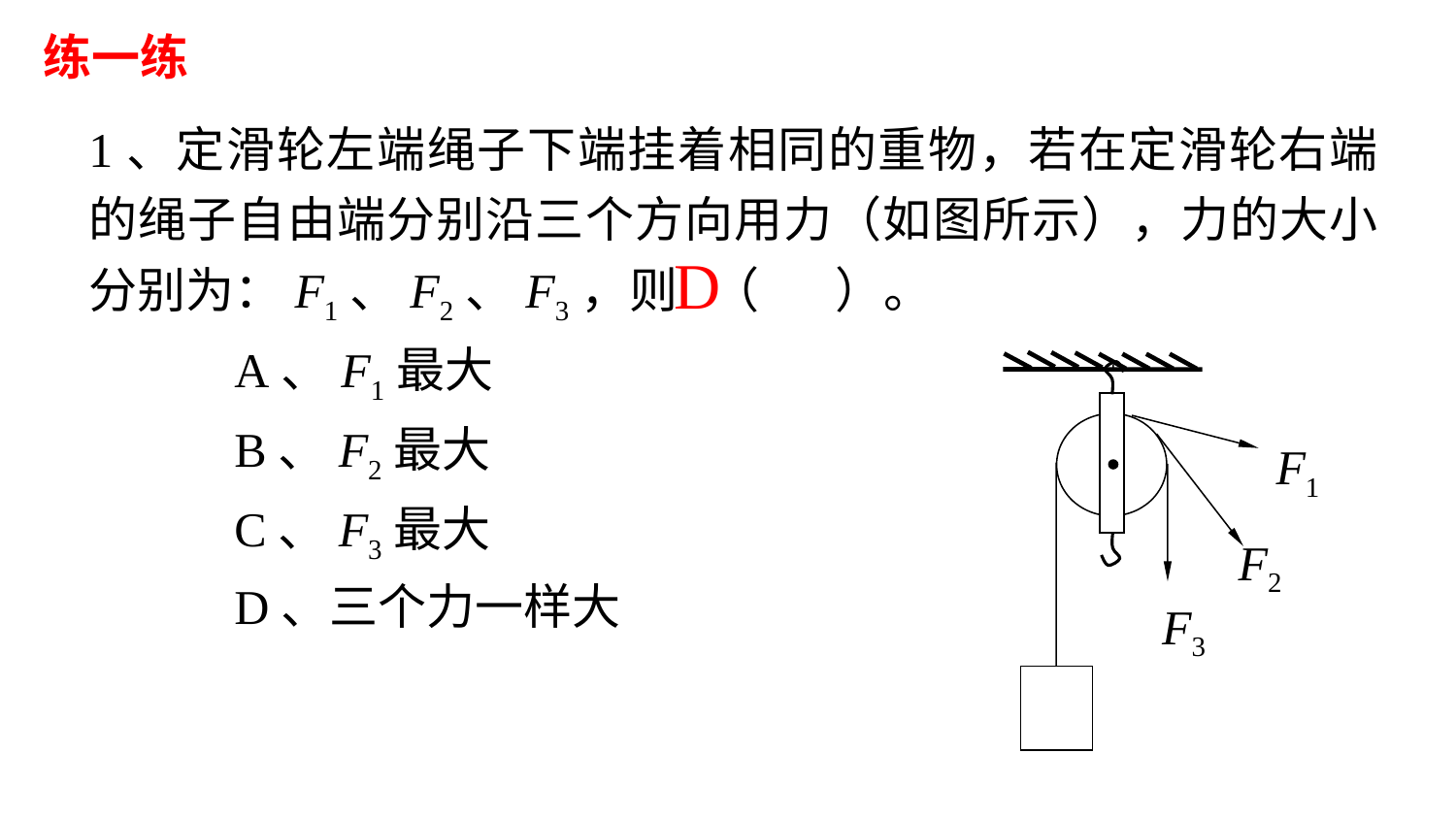

练一练
1、定滑轮左端绳子下端挂着相同的重物，若在定滑轮右端的绳子自由端分别沿三个方向用力（如图所示），力的大小分别为：F1、F2、F3，则   （       ）。
   	A、F1最大
  	B、F2最大
  	C、F3最大
  	D、三个力一样大
D

F1

F2
F3